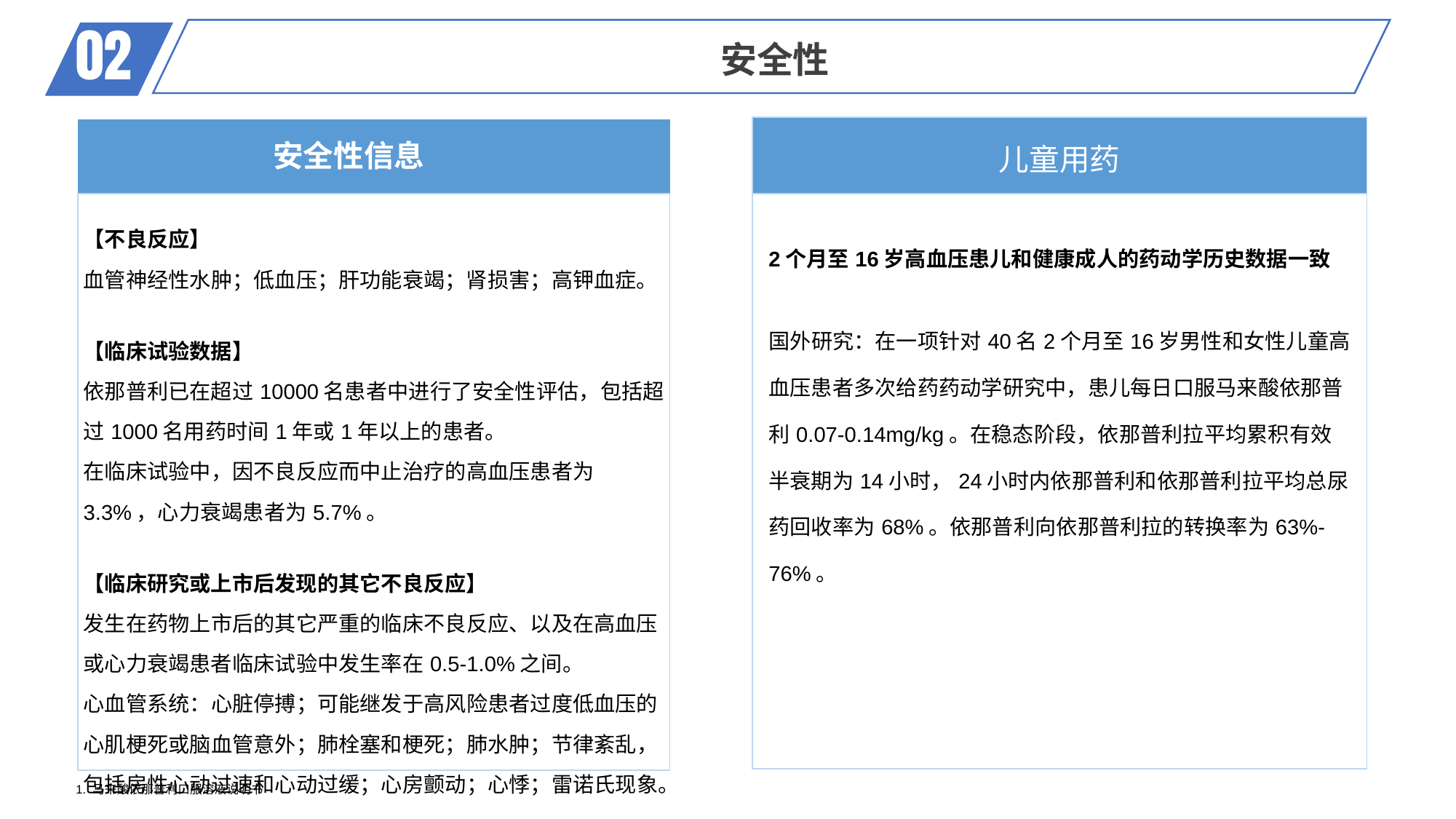

02

安全性
| 儿童用药 |
| --- |
| 2个月至16岁高血压患儿和健康成人的药动学历史数据一致 国外研究：在一项针对40名2个月至16岁男性和女性儿童高血压患者多次给药药动学研究中，患儿每日口服马来酸依那普利0.07-0.14mg/kg。在稳态阶段，依那普利拉平均累积有效半衰期为14小时，24小时内依那普利和依那普利拉平均总尿药回收率为68%。依那普利向依那普利拉的转换率为63%-76%。 |
| 安全性信息 |
| --- |
| 【不良反应】 血管神经性水肿；低血压；肝功能衰竭；肾损害；高钾血症。 【临床试验数据】 依那普利已在超过10000名患者中进行了安全性评估，包括超过1000名用药时间1年或1年以上的患者。 在临床试验中，因不良反应而中止治疗的高血压患者为3.3%，心力衰竭患者为5.7%。 【临床研究或上市后发现的其它不良反应】 发生在药物上市后的其它严重的临床不良反应、以及在高血压或心力衰竭患者临床试验中发生率在0.5-1.0%之间。 心血管系统：心脏停搏；可能继发于高风险患者过度低血压的心肌梗死或脑血管意外；肺栓塞和梗死；肺水肿；节律紊乱，包括房性心动过速和心动过缓；心房颤动；心悸；雷诺氏现象。 |
1. 马来酸依那普利口服溶液说明书